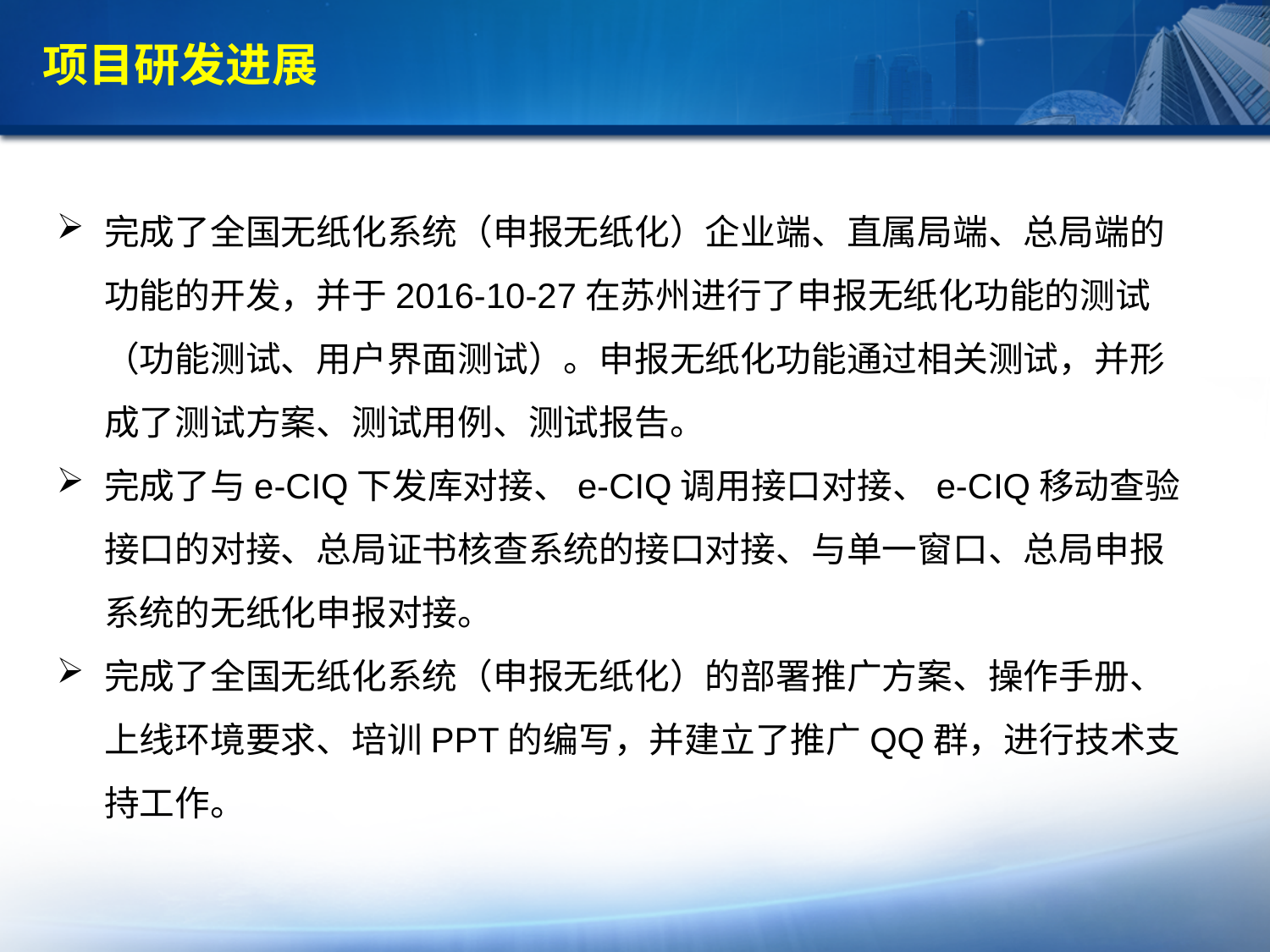

项目研发进展
完成了全国无纸化系统（申报无纸化）企业端、直属局端、总局端的功能的开发，并于2016-10-27在苏州进行了申报无纸化功能的测试（功能测试、用户界面测试）。申报无纸化功能通过相关测试，并形成了测试方案、测试用例、测试报告。
完成了与e-CIQ下发库对接、e-CIQ调用接口对接、e-CIQ移动查验接口的对接、总局证书核查系统的接口对接、与单一窗口、总局申报系统的无纸化申报对接。
完成了全国无纸化系统（申报无纸化）的部署推广方案、操作手册、上线环境要求、培训PPT的编写，并建立了推广QQ群，进行技术支持工作。